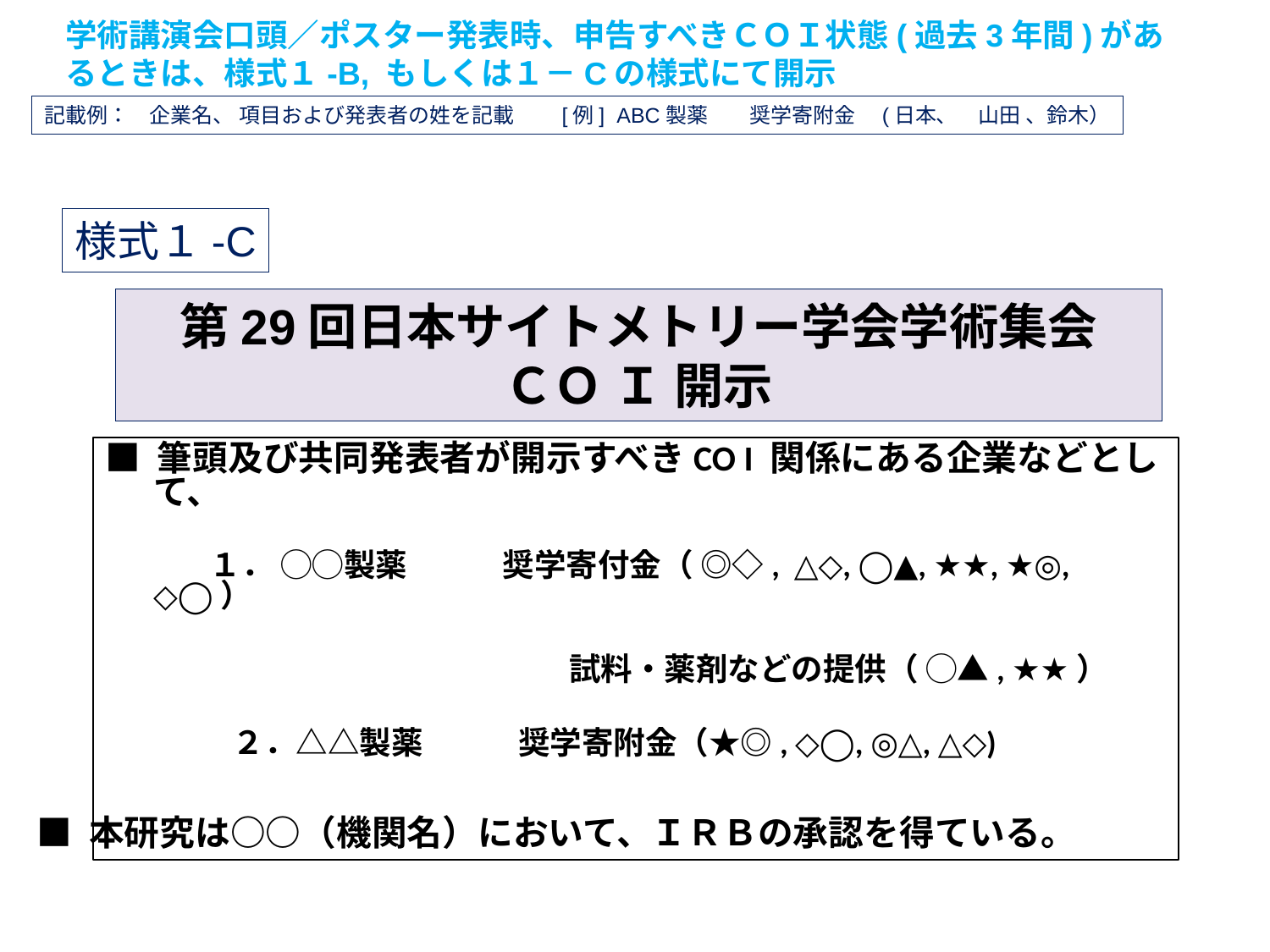

学術講演会口頭／ポスター発表時、申告すべきＣＯＩ状態(過去3年間)があるときは、様式１-B, もしくは１－Cの様式にて開示
記載例：　企業名、 項目および発表者の姓を記載　　[例]  ABC製薬　　奨学寄附金　(日本、　山田 、鈴木）
様式１-C

第29回日本サイトメトリー学会学術集会
ＣＯ Ｉ 開示
■ 筆頭及び共同発表者が開示すべきCO I 関係にある企業などとして、
　　１． ◯◯製薬　　　奨学寄付金（ ◎◇,  △◇, ◯▲, ★★, ★◎, ◇◯）

     　　　　　　　　　　　 　　試料・薬剤などの提供（ ◯▲, ★★）

　　　　２．△△製薬　　　奨学寄附金（★◎, ◇◯, ◎△, △◇)

■ 本研究は○○（機関名）において、ＩＲＢの承認を得ている。